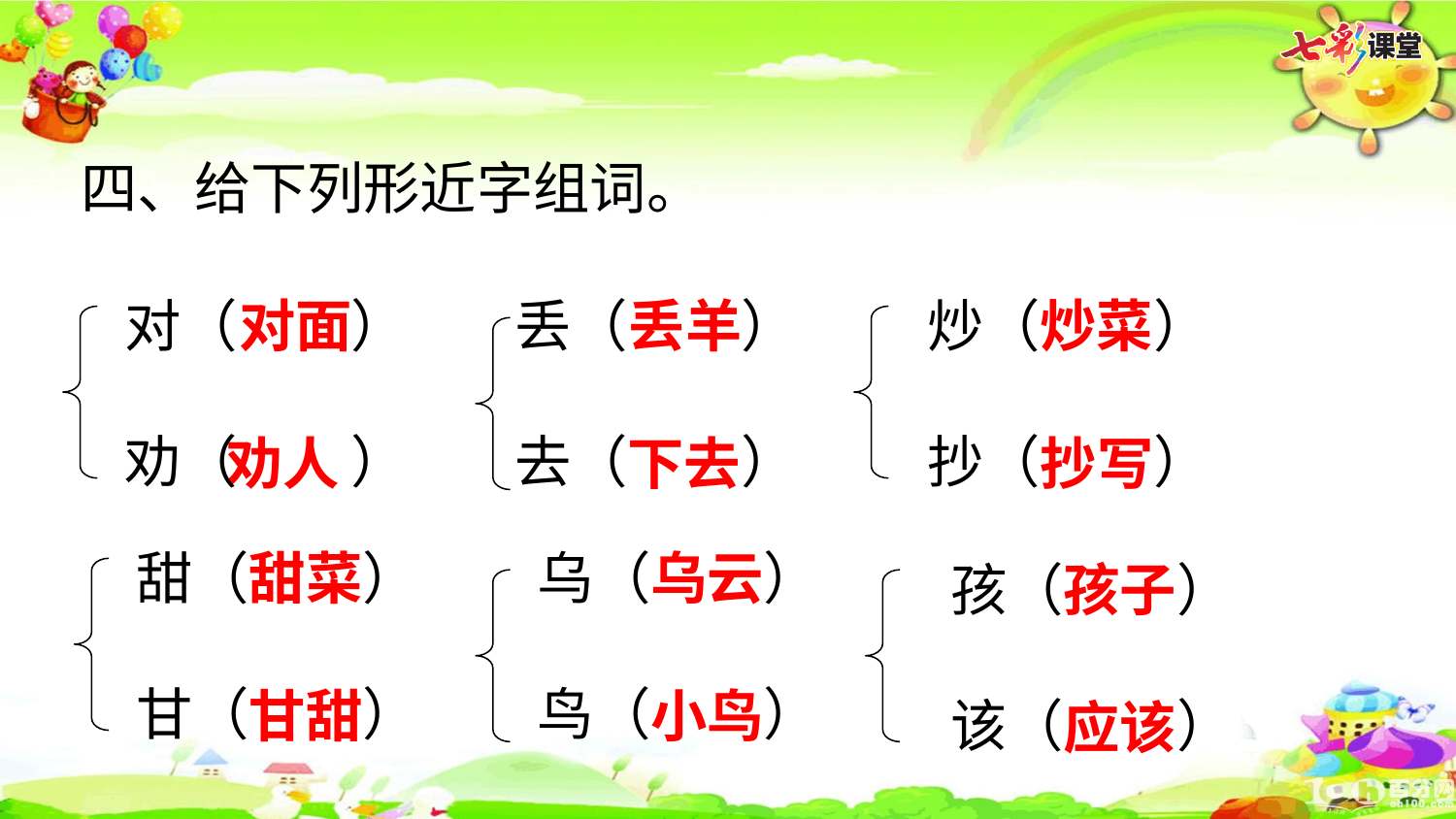

四、给下列形近字组词。
对（　　）

劝（　　）
对面
丢（　　）

去（　　）
丢羊
炒（　　）

抄（　　）
炒菜

劝人
下去
抄写
甜（　　）

甘（　　）
甜菜
乌（　　）

鸟（　　）
乌云
孩（　　）

该（　　）
孩子

甘甜
小鸟
应该